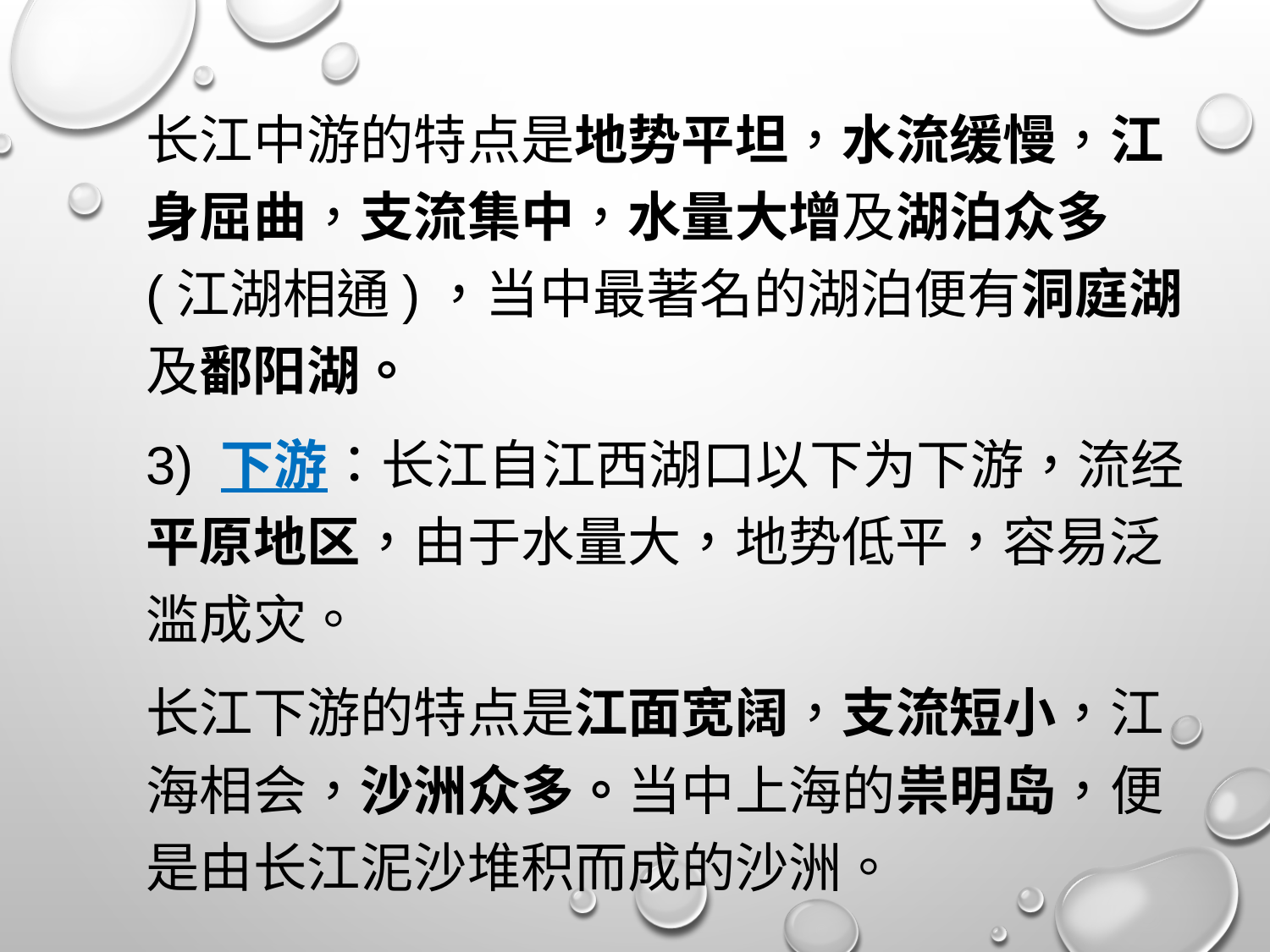

长江中游的特点是地势平坦，水流缓慢，江身屈曲，支流集中，水量大增及湖泊众多(江湖相通)，当中最著名的湖泊便有洞庭湖及鄱阳湖。
3) 下游：长江自江西湖口以下为下游，流经平原地区，由于水量大，地势低平，容易泛滥成灾。
长江下游的特点是江面宽阔，支流短小，江海相会，沙洲众多。当中上海的祟明岛，便是由长江泥沙堆积而成的沙洲。